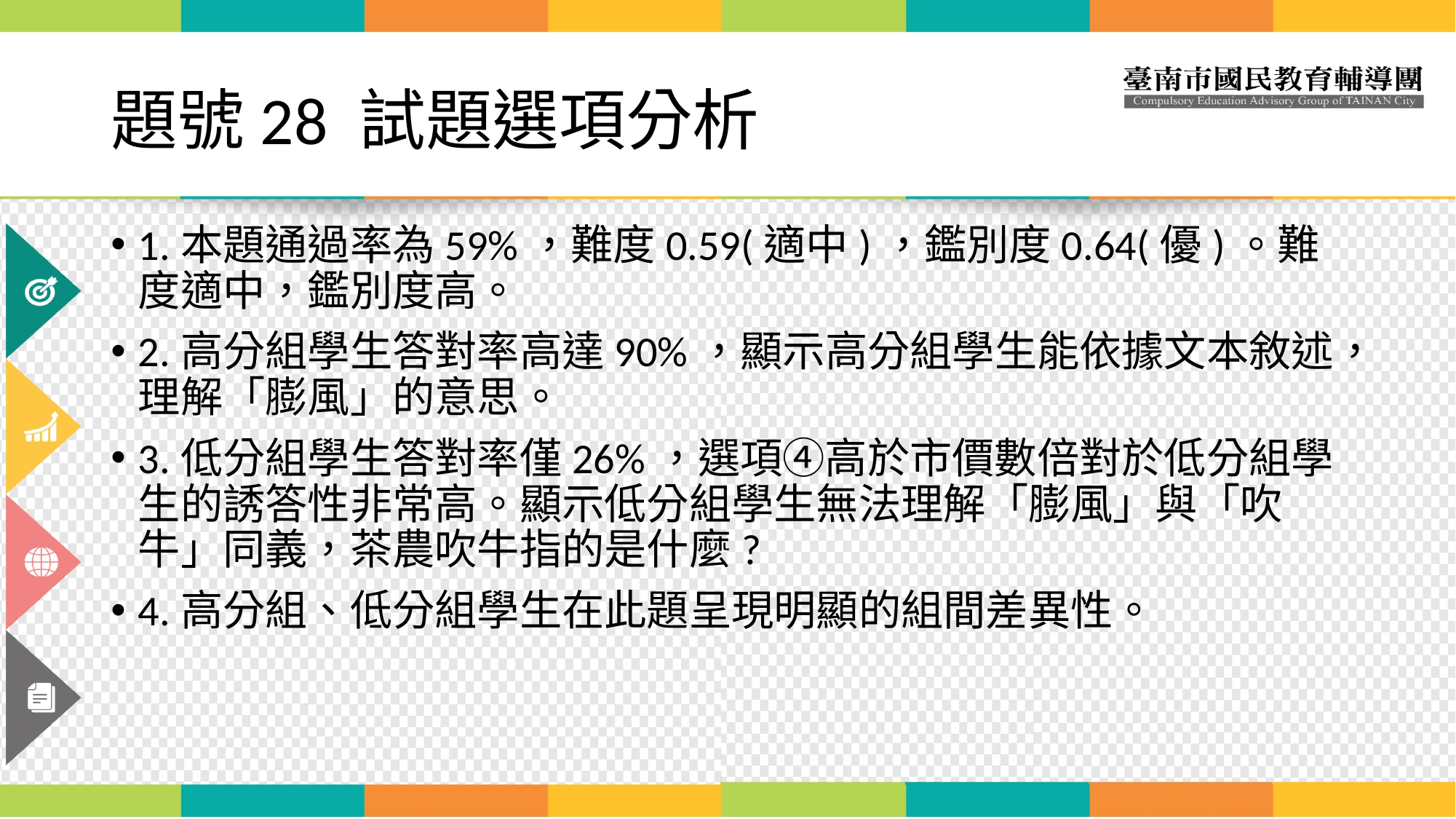

# 題號28 試題選項分析
1.本題通過率為59%，難度0.59(適中)，鑑別度0.64(優)。難度適中，鑑別度高。
2.高分組學生答對率高達90%，顯示高分組學生能依據文本敘述，理解「膨風」的意思。
3.低分組學生答對率僅26%，選項④高於市價數倍對於低分組學生的誘答性非常高。顯示低分組學生無法理解「膨風」與「吹牛」同義，茶農吹牛指的是什麼?
4.高分組、低分組學生在此題呈現明顯的組間差異性。